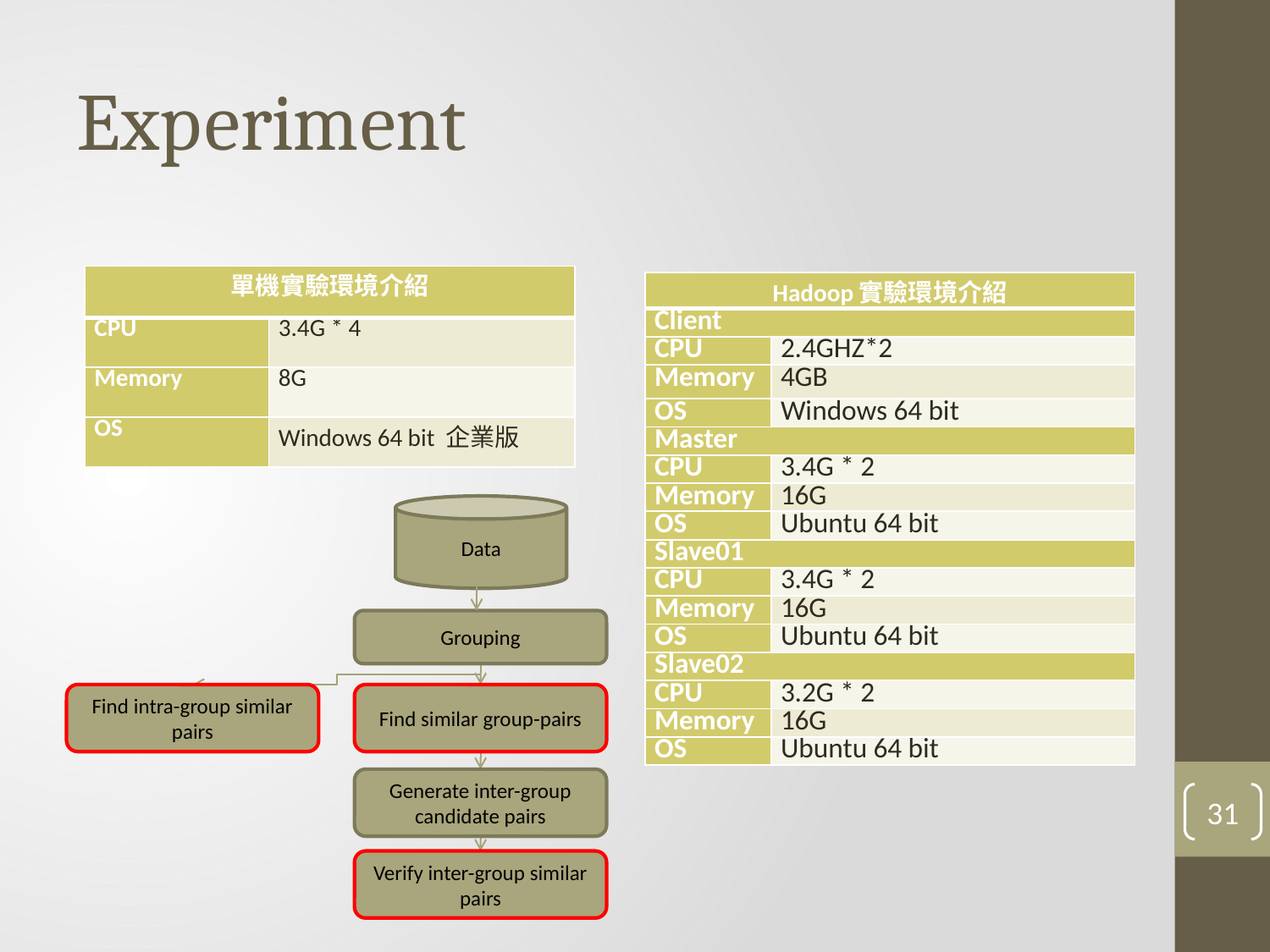

# Experiment
| 單機實驗環境介紹 |  |
| --- | --- |
| CPU | 3.4G \* 4 |
| Memory | 8G |
| OS | Windows 64 bit 企業版 |
| Hadoop實驗環境介紹 |  |
| --- | --- |
| Client |  |
| CPU | 2.4GHZ\*2 |
| Memory | 4GB |
| OS | Windows 64 bit |
| Master |  |
| CPU | 3.4G \* 2 |
| Memory | 16G |
| OS | Ubuntu 64 bit |
| Slave01 |  |
| CPU | 3.4G \* 2 |
| Memory | 16G |
| OS | Ubuntu 64 bit |
| Slave02 |  |
| CPU | 3.2G \* 2 |
| Memory | 16G |
| OS | Ubuntu 64 bit |
Data
Grouping
Find similar group-pairs
Generate inter-group candidate pairs
Verify inter-group similar pairs
Find intra-group similar pairs
31